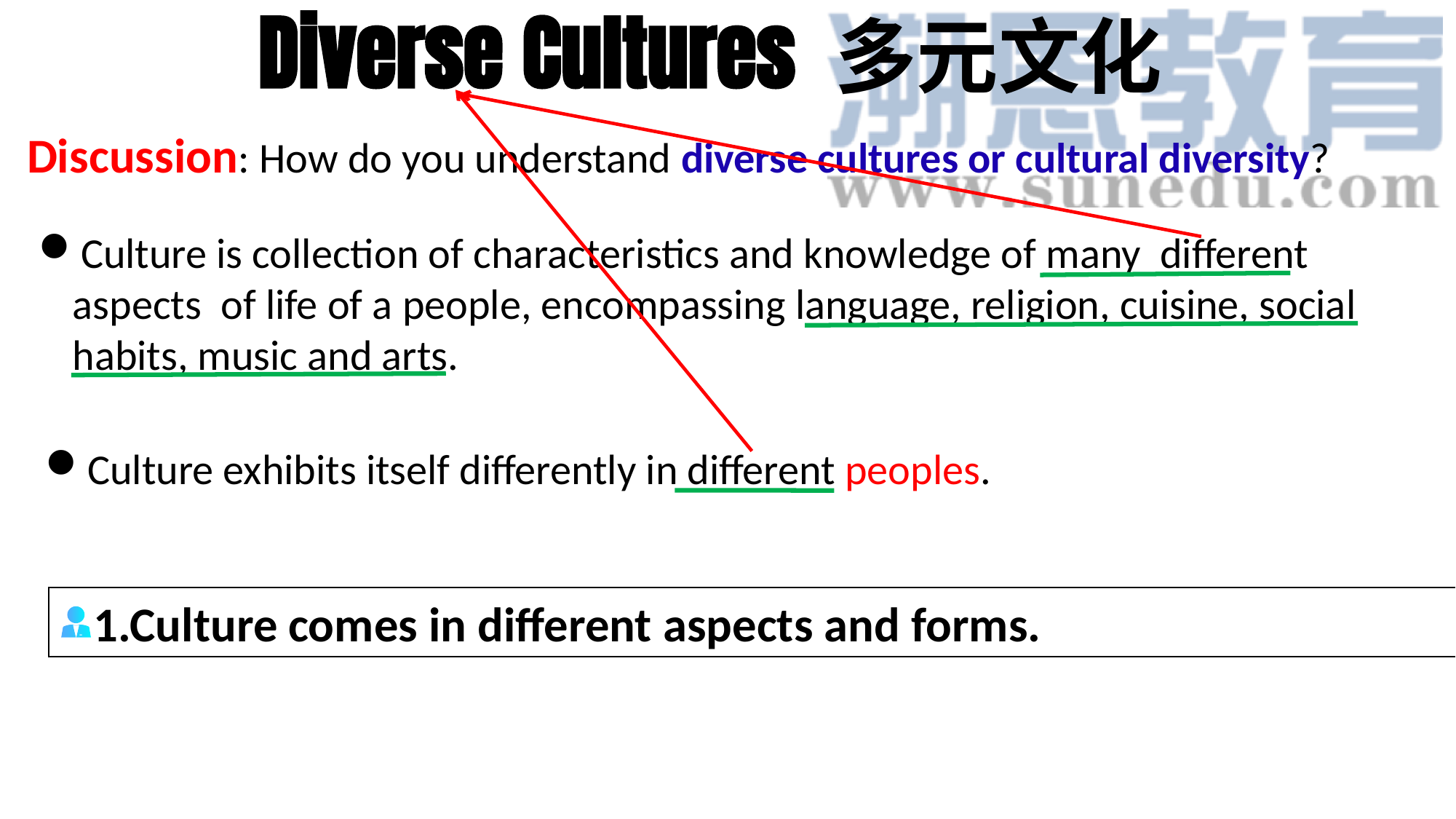

Diverse Cultures 多元文化
Discussion: How do you understand diverse cultures or cultural diversity?
Culture is collection of characteristics and knowledge of many  different aspects  of life of a people, encompassing language, religion, cuisine, social habits, music and arts.
Culture exhibits itself differently in different peoples.
1.Culture comes in different aspects and forms.